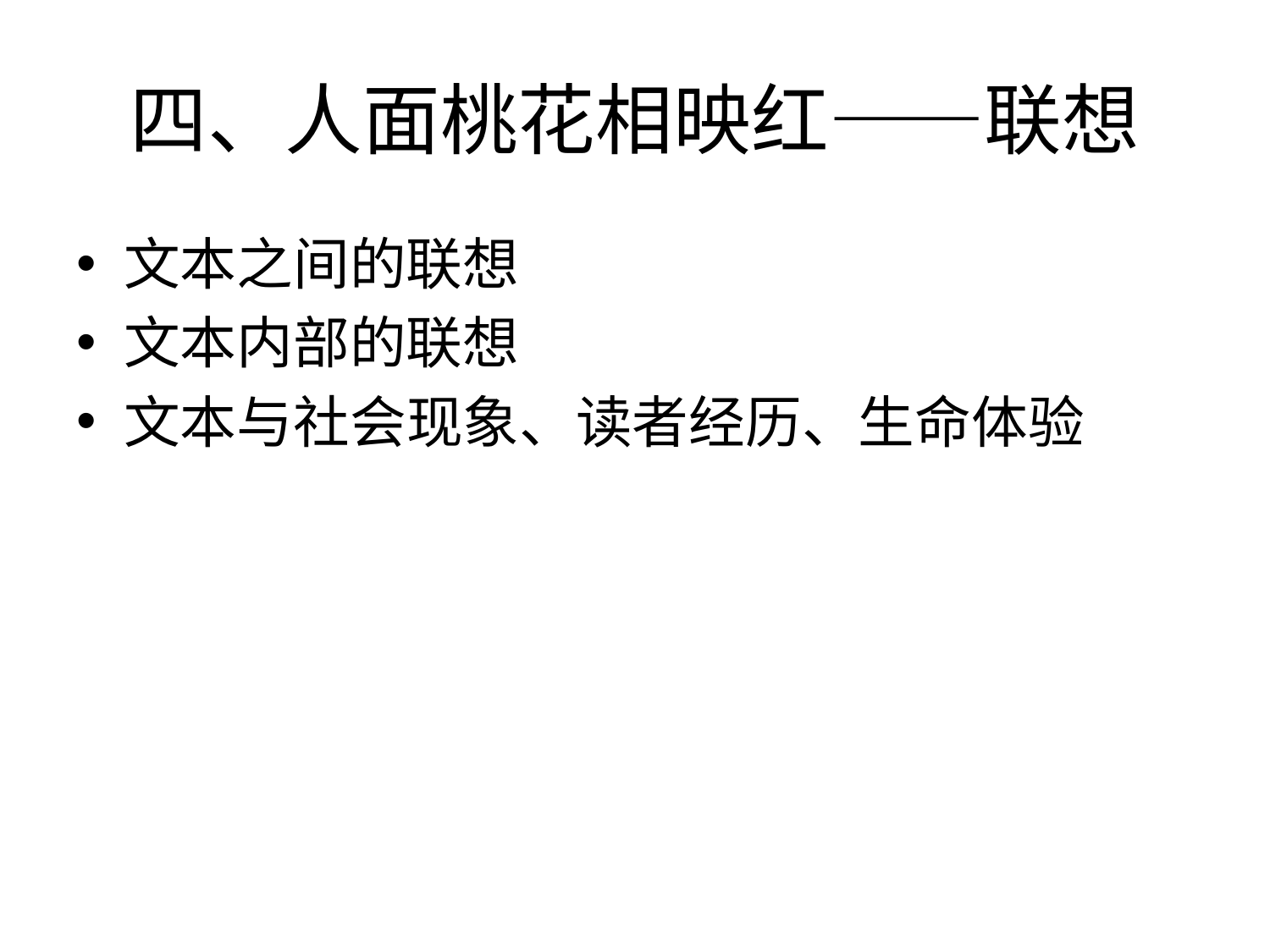

# 四、人面桃花相映红——联想
文本之间的联想
文本内部的联想
文本与社会现象、读者经历、生命体验